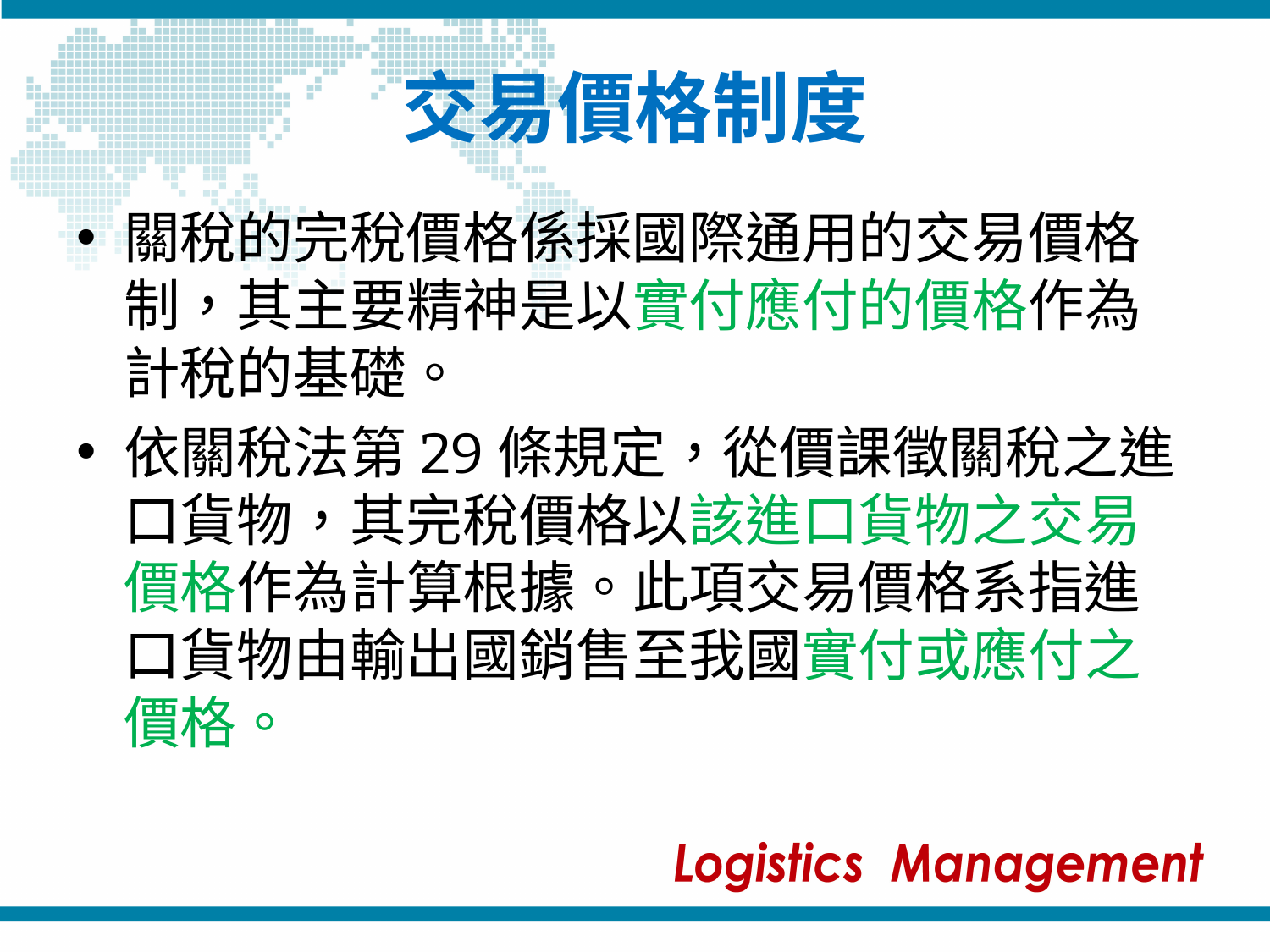

# 交易價格制度
關稅的完稅價格係採國際通用的交易價格制，其主要精神是以實付應付的價格作為計稅的基礎。
依關稅法第29條規定，從價課徵關稅之進口貨物，其完稅價格以該進口貨物之交易價格作為計算根據。此項交易價格系指進口貨物由輸出國銷售至我國實付或應付之價格。